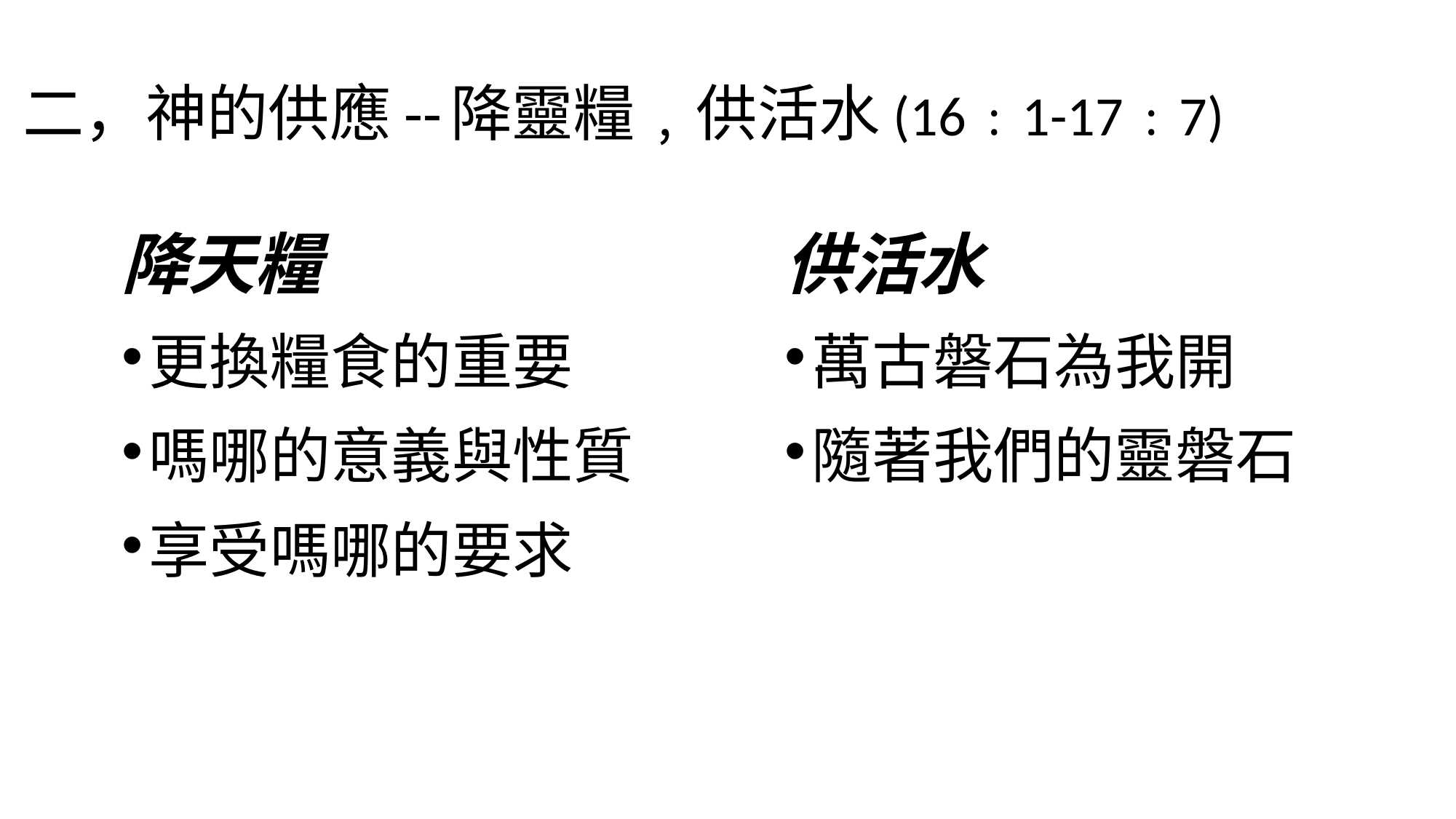

# 二，神的供應--降靈糧﹐供活水(16﹕1-17﹕7)
降天糧
更換糧食的重要
嗎哪的意義與性質
享受嗎哪的要求

供活水
萬古磐石為我開
隨著我們的靈磐石